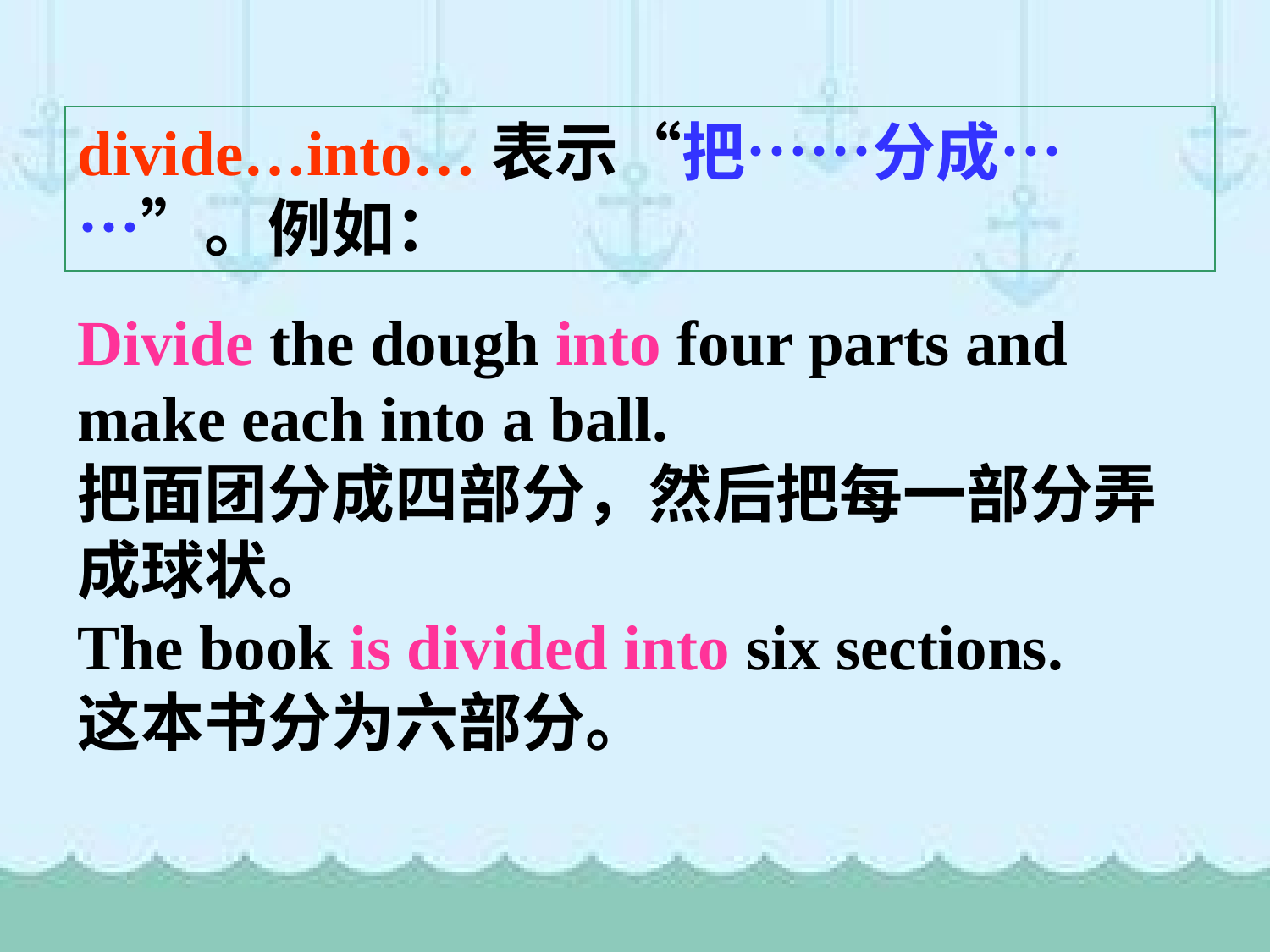

divide…into…表示“把……分成……”。例如：
Divide the dough into four parts and make each into a ball.
把面团分成四部分，然后把每一部分弄成球状。
The book is divided into six sections.
这本书分为六部分。